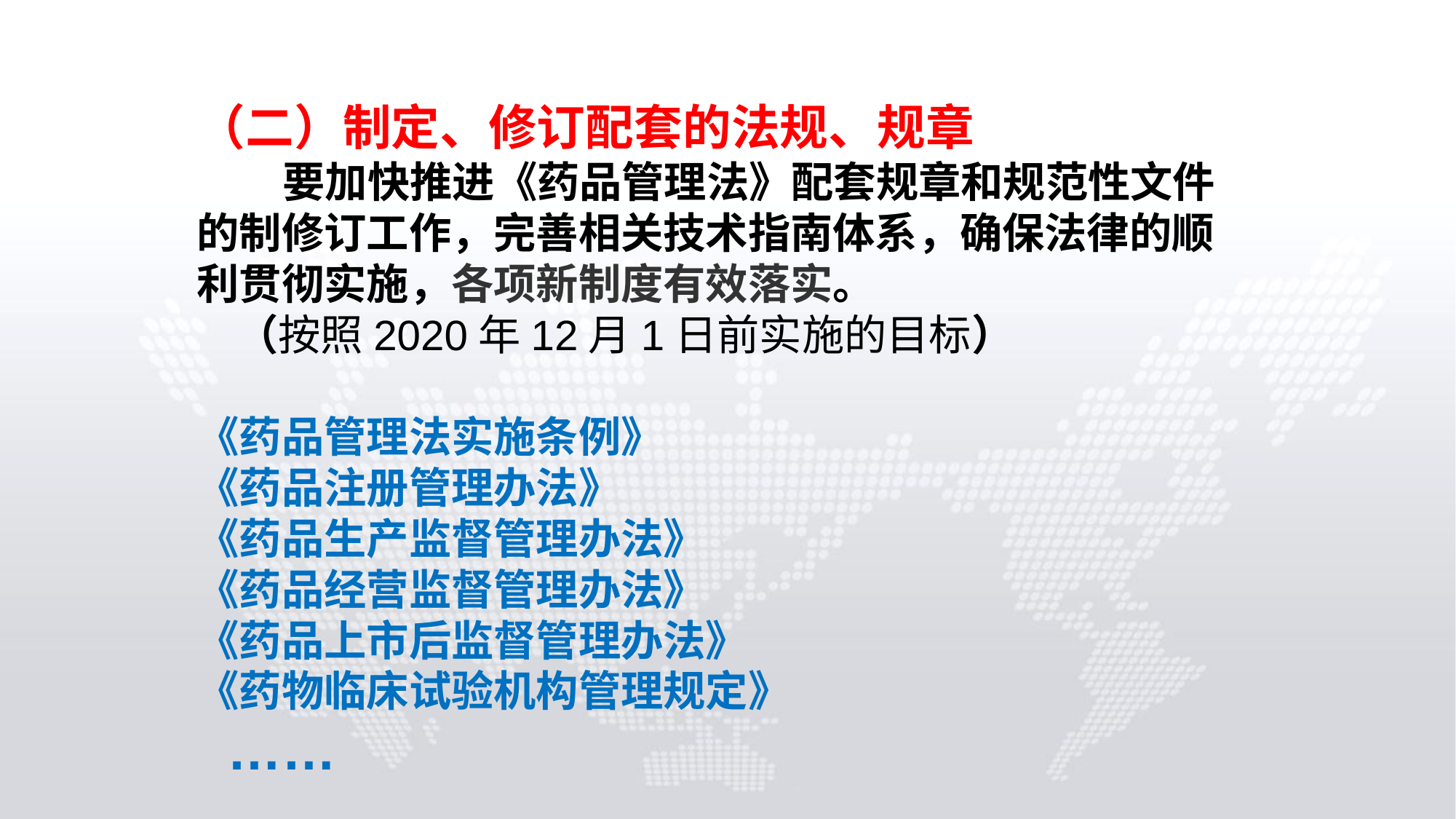

（二）制定、修订配套的法规、规章
        要加快推进《药品管理法》配套规章和规范性文件的制修订工作，完善相关技术指南体系，确保法律的顺利贯彻实施，各项新制度有效落实。
   （按照2020年12月1日前实施的目标）

《药品管理法实施条例》
《药品注册管理办法》
《药品生产监督管理办法》
《药品经营监督管理办法》
《药品上市后监督管理办法》
《药物临床试验机构管理规定》
  ……